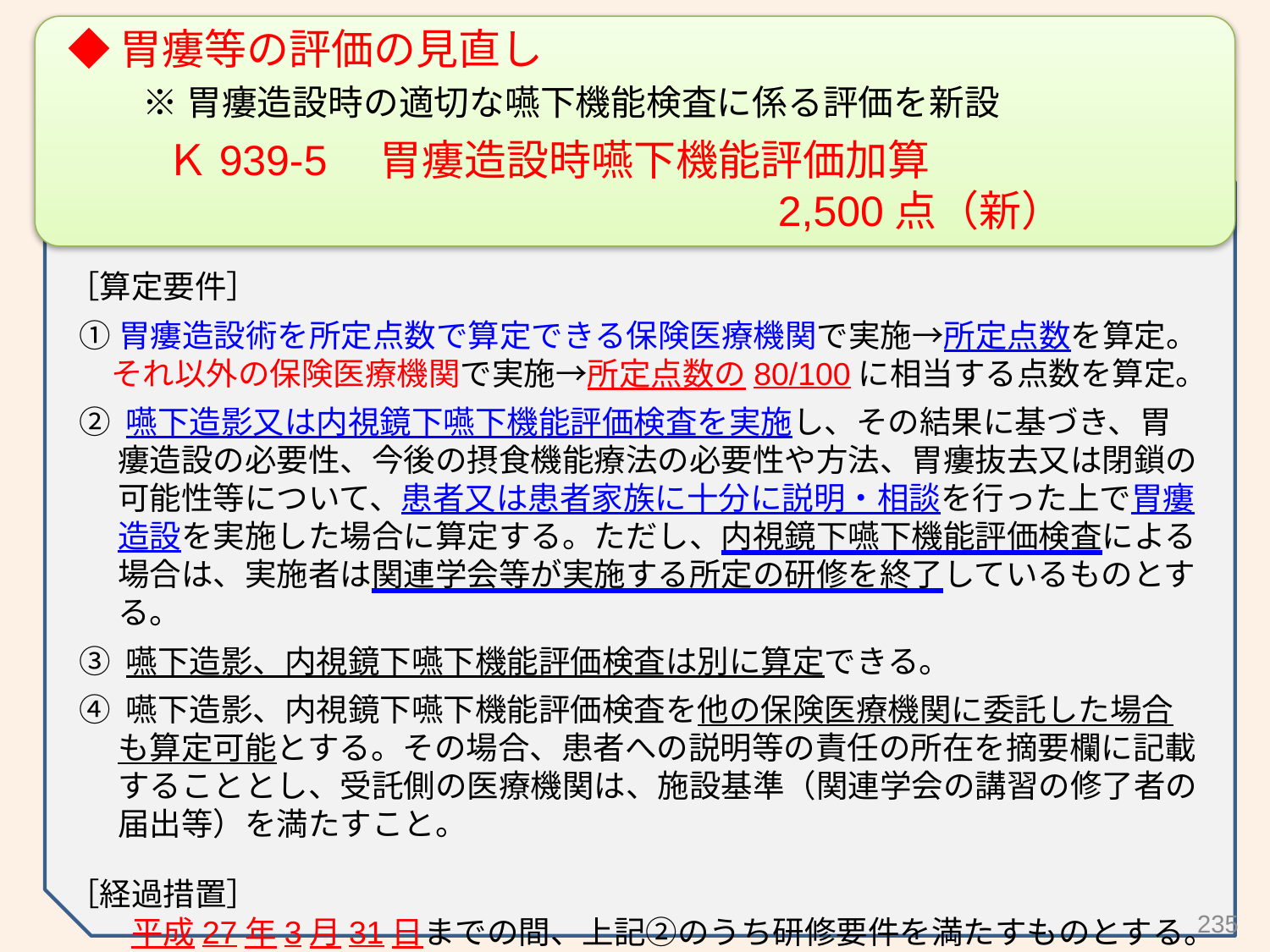

◆胃瘻等の評価の見直し
※胃瘻造設時の適切な嚥下機能検査に係る評価を新設
Ｋ939-5　胃瘻造設時嚥下機能評価加算
2,500点（新）
［算定要件］
①胃瘻造設術を所定点数で算定できる保険医療機関で実施→所定点数を算定。
　それ以外の保険医療機関で実施→所定点数の80/100に相当する点数を算定。
② 嚥下造影又は内視鏡下嚥下機能評価検査を実施し、その結果に基づき、胃瘻造設の必要性、今後の摂食機能療法の必要性や方法、胃瘻抜去又は閉鎖の可能性等について、患者又は患者家族に十分に説明・相談を行った上で胃瘻造設を実施した場合に算定する。ただし、内視鏡下嚥下機能評価検査による場合は、実施者は関連学会等が実施する所定の研修を終了しているものとする。
③ 嚥下造影、内視鏡下嚥下機能評価検査は別に算定できる。
④ 嚥下造影、内視鏡下嚥下機能評価検査を他の保険医療機関に委託した場合も算定可能とする。その場合、患者への説明等の責任の所在を摘要欄に記載することとし、受託側の医療機関は、施設基準（関連学会の講習の修了者の届出等）を満たすこと。
［経過措置］
　　平成27年3月31日までの間、上記②のうち研修要件を満たすものとする。

235